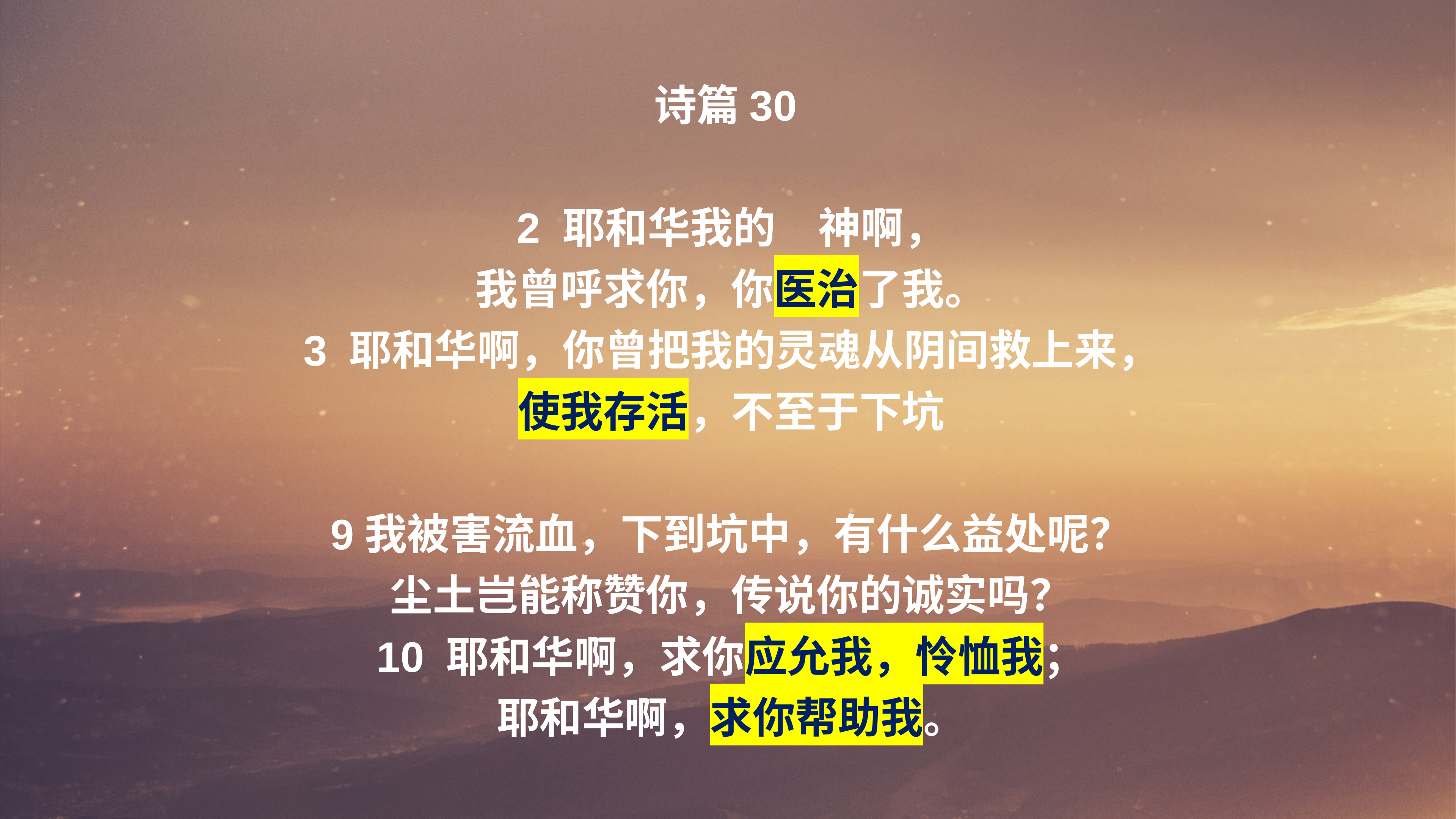

诗篇30

2 耶和华我的　神啊，
我曾呼求你，你医治了我。
3 耶和华啊，你曾把我的灵魂从阴间救上来，
使我存活，不至于下坑

9我被害流血，下到坑中，有什么益处呢？
尘土岂能称赞你，传说你的诚实吗？
10 耶和华啊，求你应允我，怜恤我；
耶和华啊，求你帮助我。